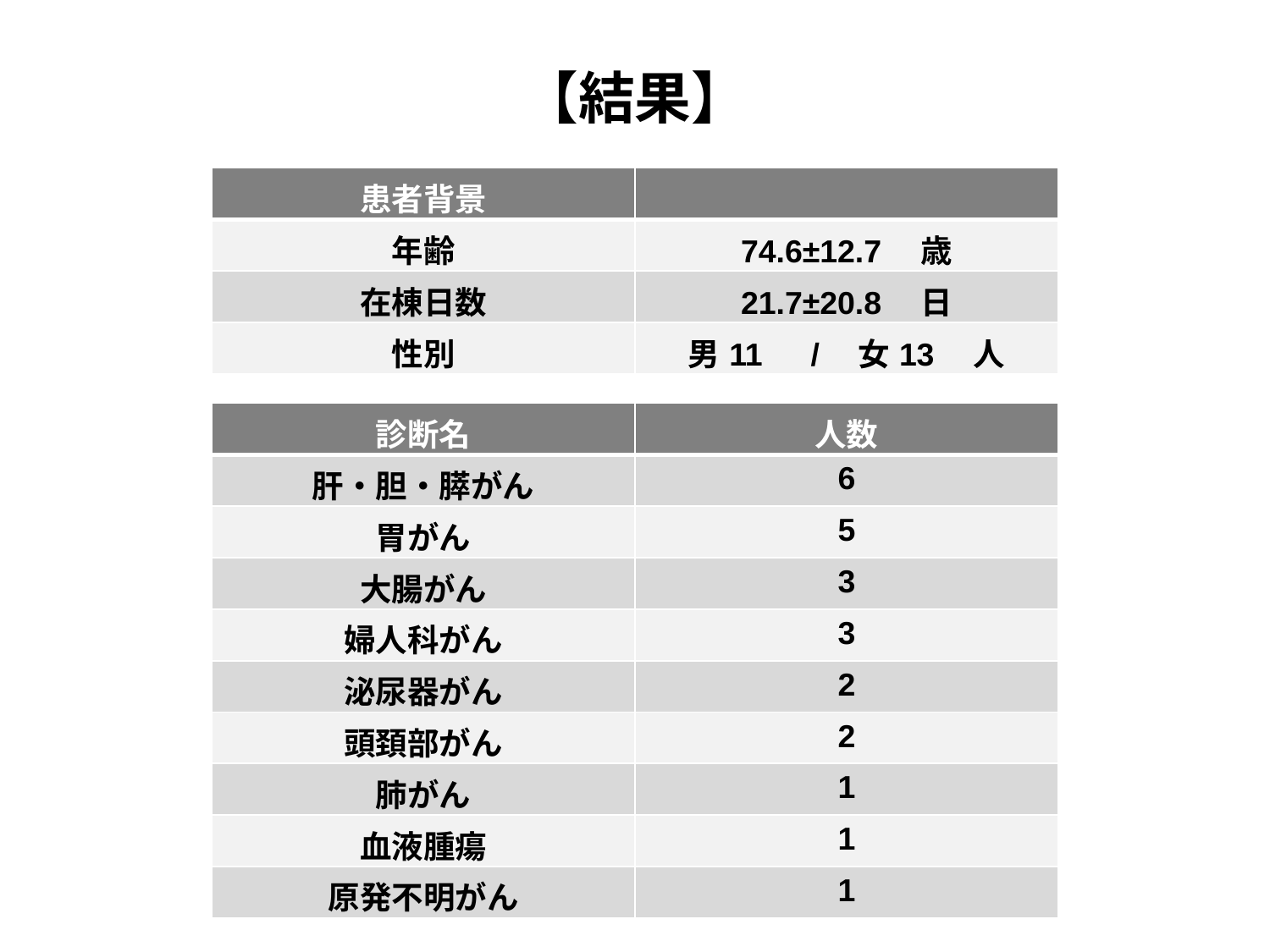

【結果】
| 患者背景 |  |
| --- | --- |
| 年齢 | 74.6±12.7　歳 |
| 在棟日数 | 21.7±20.8　日 |
| 性別 | 男11　/　女13　人 |
| 診断名 | 人数 |
| --- | --- |
| 肝・胆・膵がん | 6 |
| 胃がん | 5 |
| 大腸がん | 3 |
| 婦人科がん | 3 |
| 泌尿器がん | 2 |
| 頭頚部がん | 2 |
| 肺がん | 1 |
| 血液腫瘍 | 1 |
| 原発不明がん | 1 |